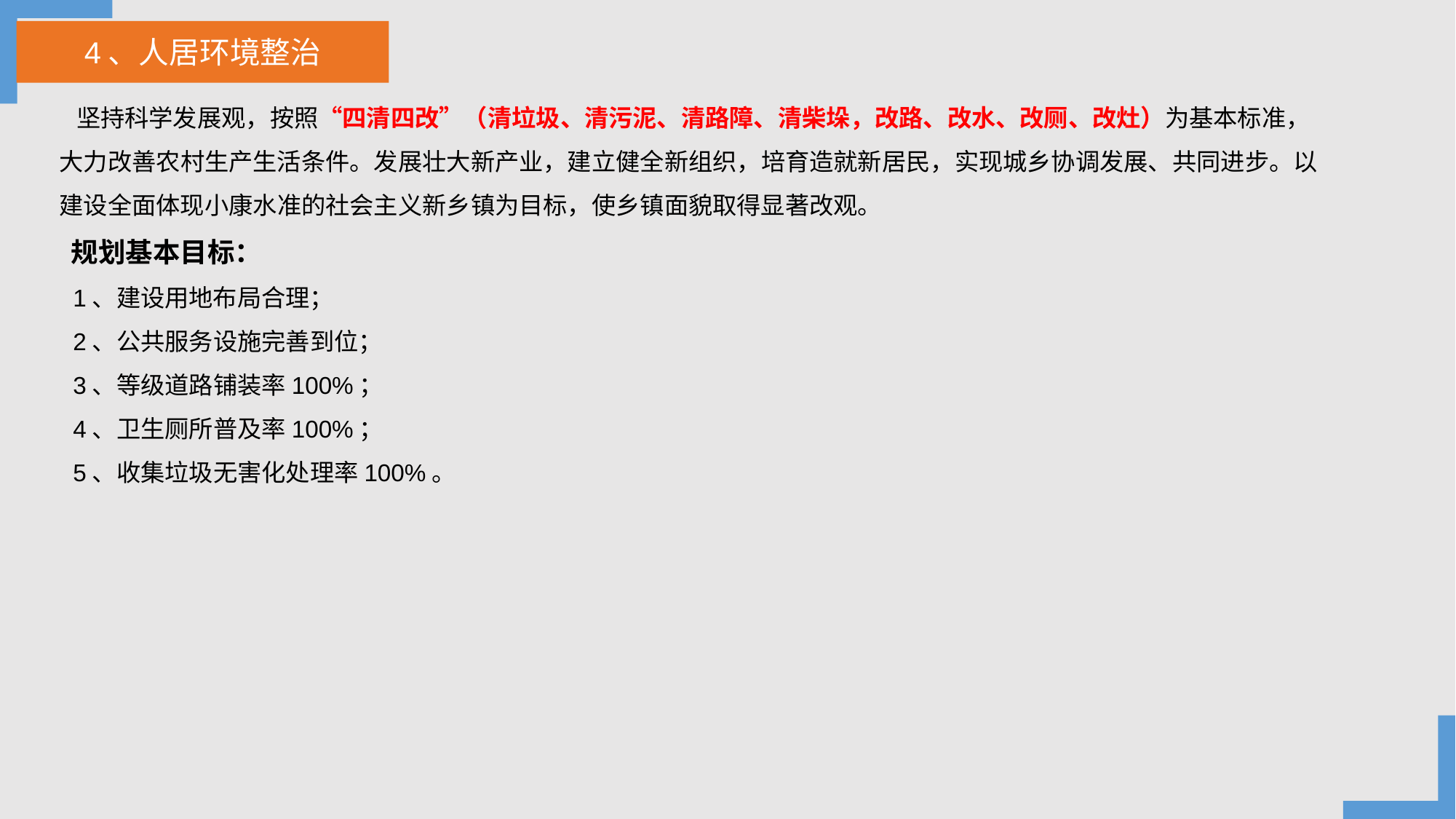

4、人居环境整治
  坚持科学发展观，按照“四清四改”（清垃圾、清污泥、清路障、清柴垛，改路、改水、改厕、改灶）为基本标准，大力改善农村生产生活条件。发展壮大新产业，建立健全新组织，培育造就新居民，实现城乡协调发展、共同进步。以建设全面体现小康水准的社会主义新乡镇为目标，使乡镇面貌取得显著改观。
 规划基本目标：
  1、建设用地布局合理；
  2、公共服务设施完善到位；
  3、等级道路铺装率100%；
  4、卫生厕所普及率100%；
  5、收集垃圾无害化处理率100%。